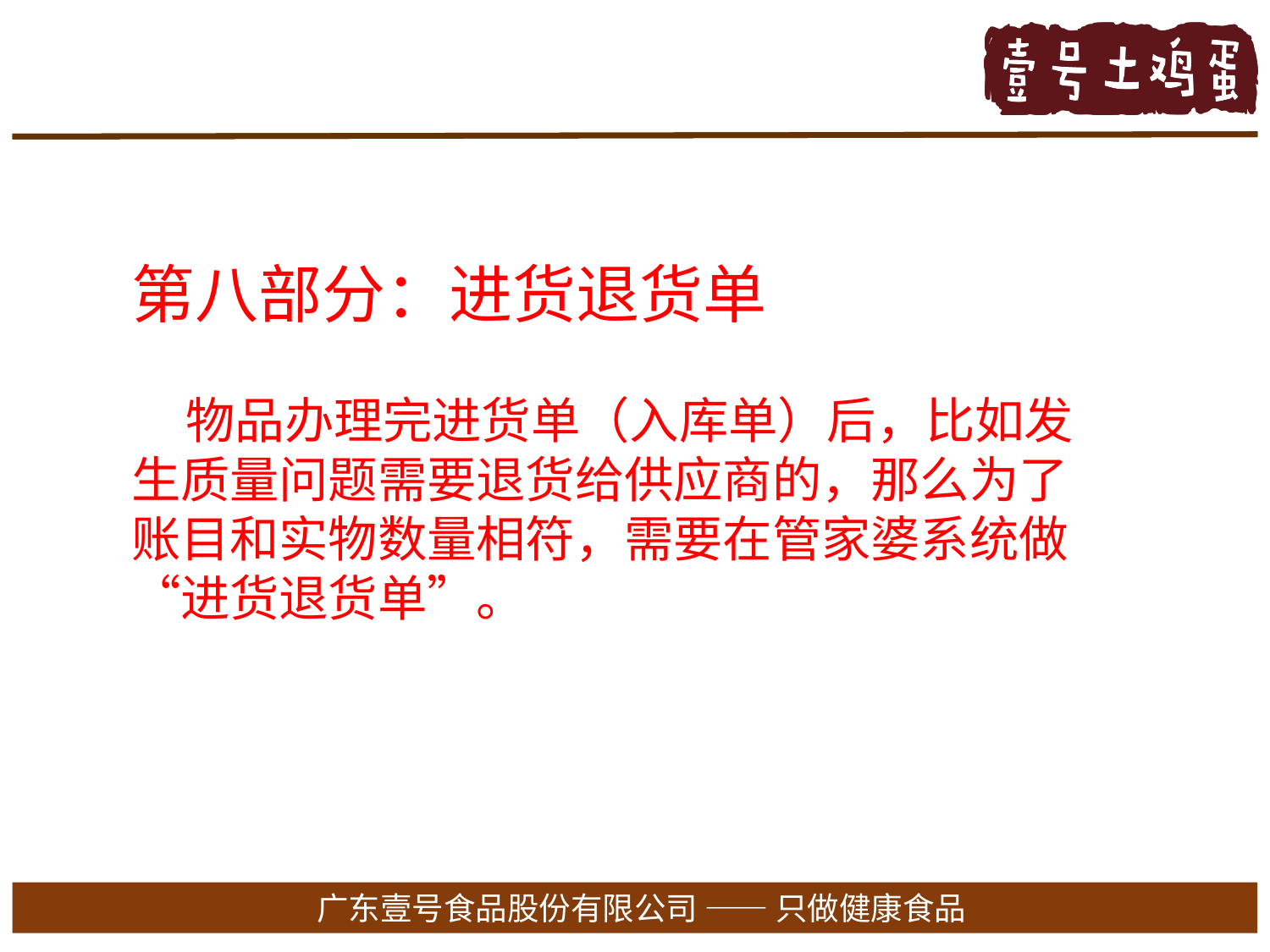

第八部分：进货退货单

    物品办理完进货单（入库单）后，比如发生质量问题需要退货给供应商的，那么为了账目和实物数量相符，需要在管家婆系统做“进货退货单”。